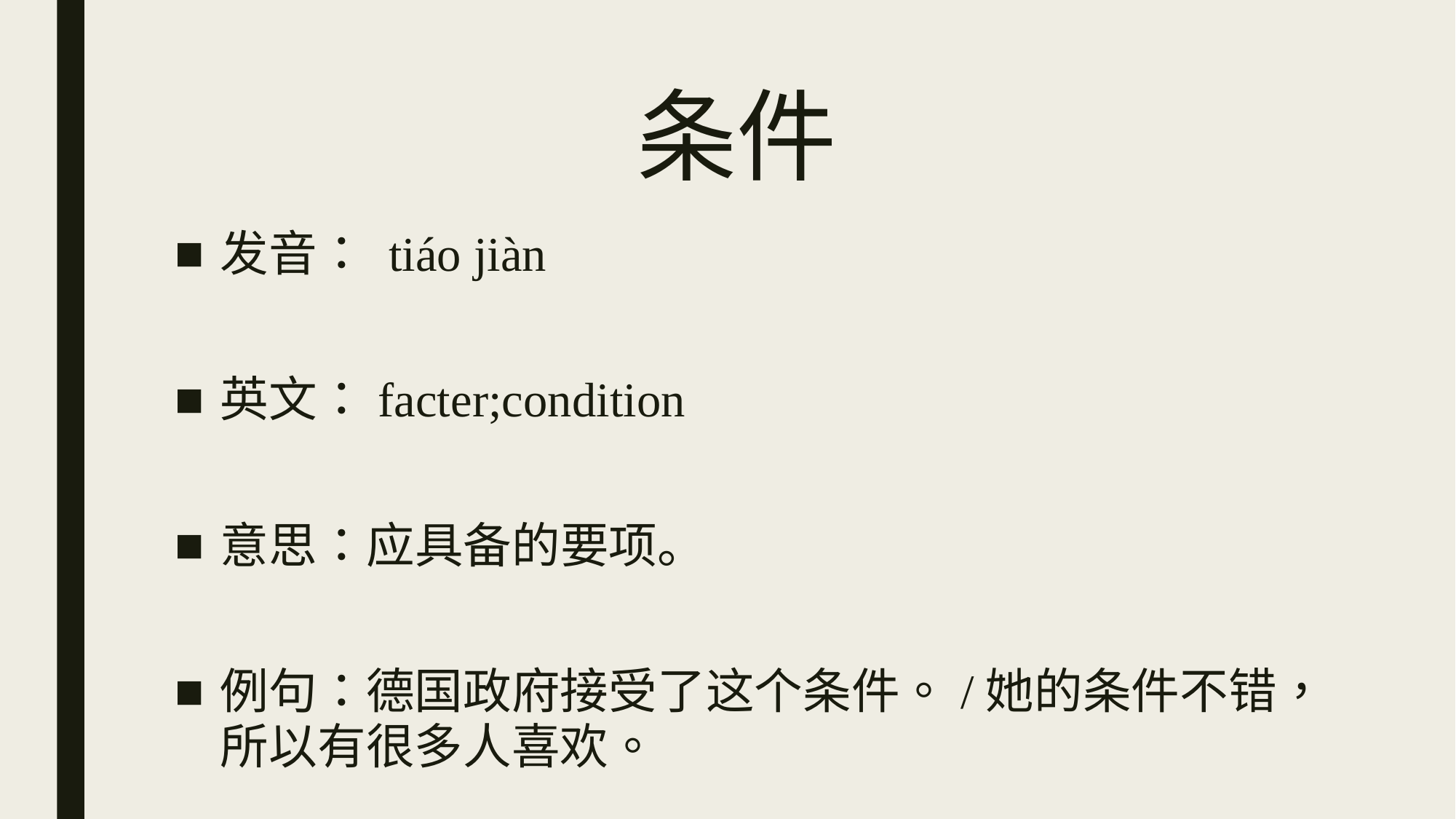

# 条件
发音： tiáo jiàn

英文：facter;condition

意思：应具备的要项。

例句：德国政府接受了这个条件。/她的条件不错，所以有很多人喜欢。